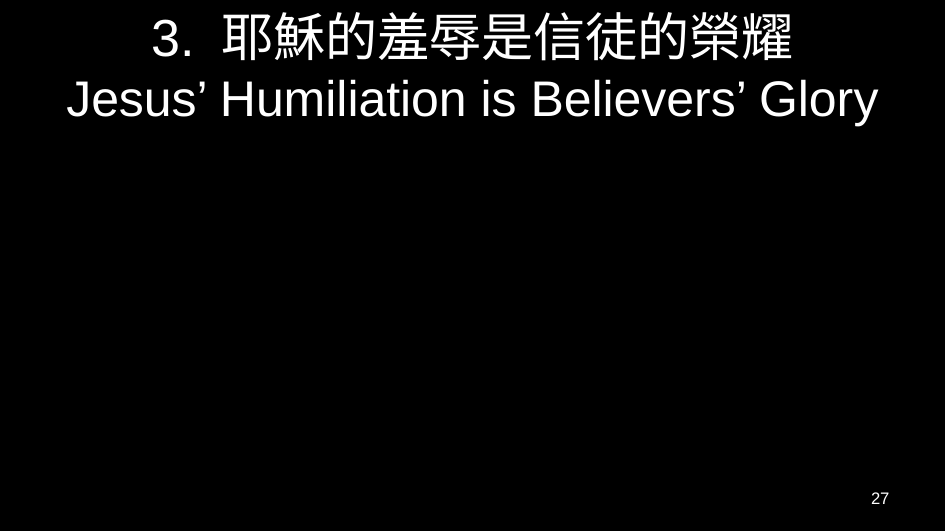

# 3. 耶穌的羞辱是信徒的榮耀 Jesus’ Humiliation is Believers’ Glory

27